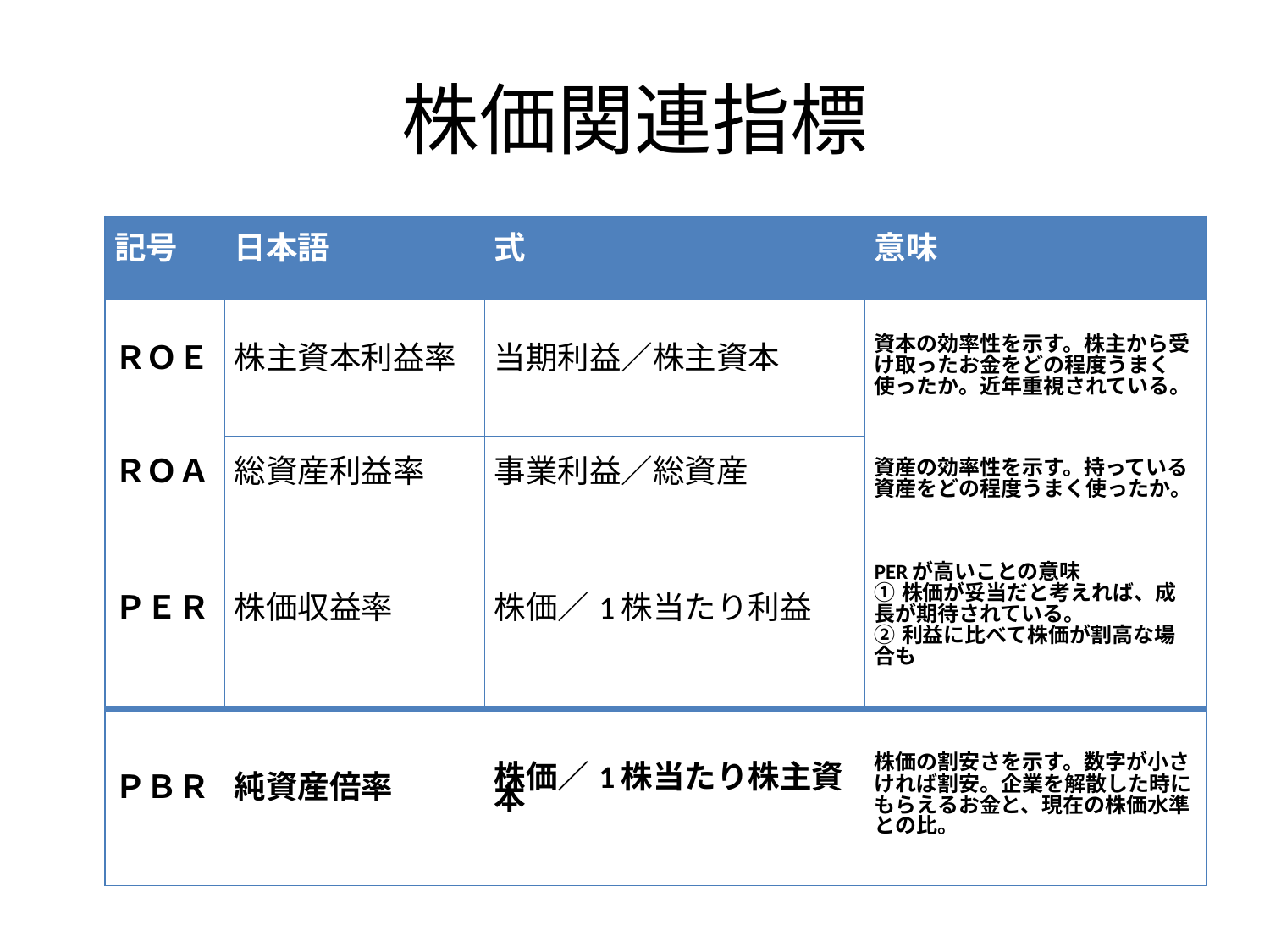

# 株価関連指標
| 記号 | 日本語 | 式 | 意味 |
| --- | --- | --- | --- |
| ＲＯＥ | 株主資本利益率 | 当期利益／株主資本 | 資本の効率性を示す。株主から受け取ったお金をどの程度うまく使ったか。近年重視されている。 |
| ＲＯＡ | 総資産利益率 | 事業利益／総資産 | 資産の効率性を示す。持っている資産をどの程度うまく使ったか。 |
| ＰＥＲ | 株価収益率 | 株価／1株当たり利益 | PERが高いことの意味 ①株価が妥当だと考えれば、成長が期待されている。 ②利益に比べて株価が割高な場合も |
| ＰＢＲ | 純資産倍率 | 株価／1株当たり株主資本 | 株価の割安さを示す。数字が小さければ割安。企業を解散した時にもらえるお金と、現在の株価水準との比。 |